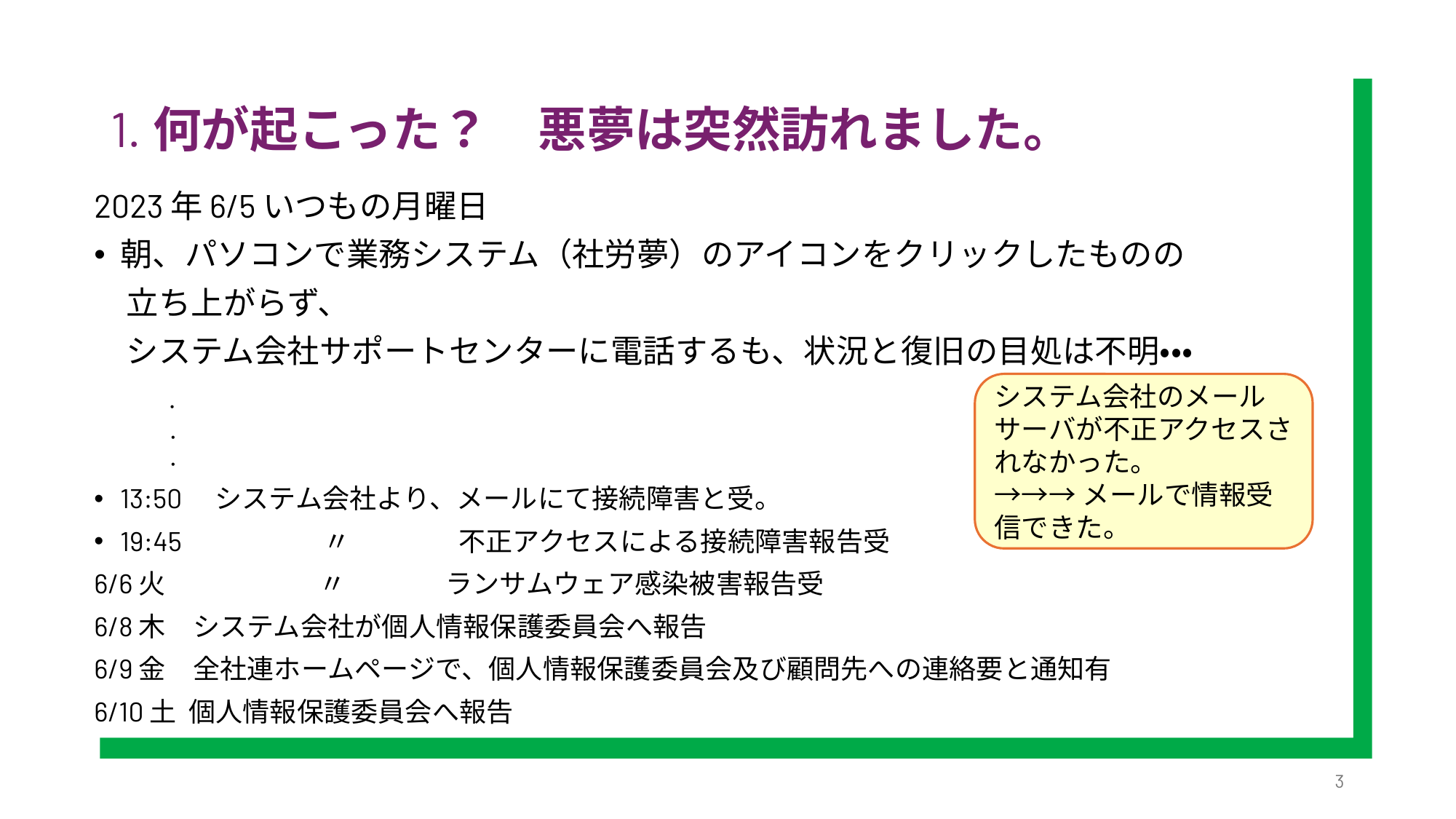

# 1.何が起こった？　悪夢は突然訪れました。
2023年6/5いつもの月曜日
朝、パソコンで業務システム（社労夢）のアイコンをクリックしたものの
　立ち上がらず、
　システム会社サポートセンターに電話するも、状況と復旧の目処は不明・・・
　　 ・
　　　　　　・
　　　　　　・
13:50　システム会社より、メールにて接続障害と受。
19:45　　　　　〃　　　　不正アクセスによる接続障害報告受
6/6火　　　　　   〃 　　　  ランサムウェア感染被害報告受
6/8木　システム会社が個人情報保護委員会へ報告
6/9金　全社連ホームページで、個人情報保護委員会及び顧問先への連絡要と通知有
6/10土  個人情報保護委員会へ報告

システム会社のメールサーバが不正アクセスされなかった。
→→→メールで情報受信できた。
3